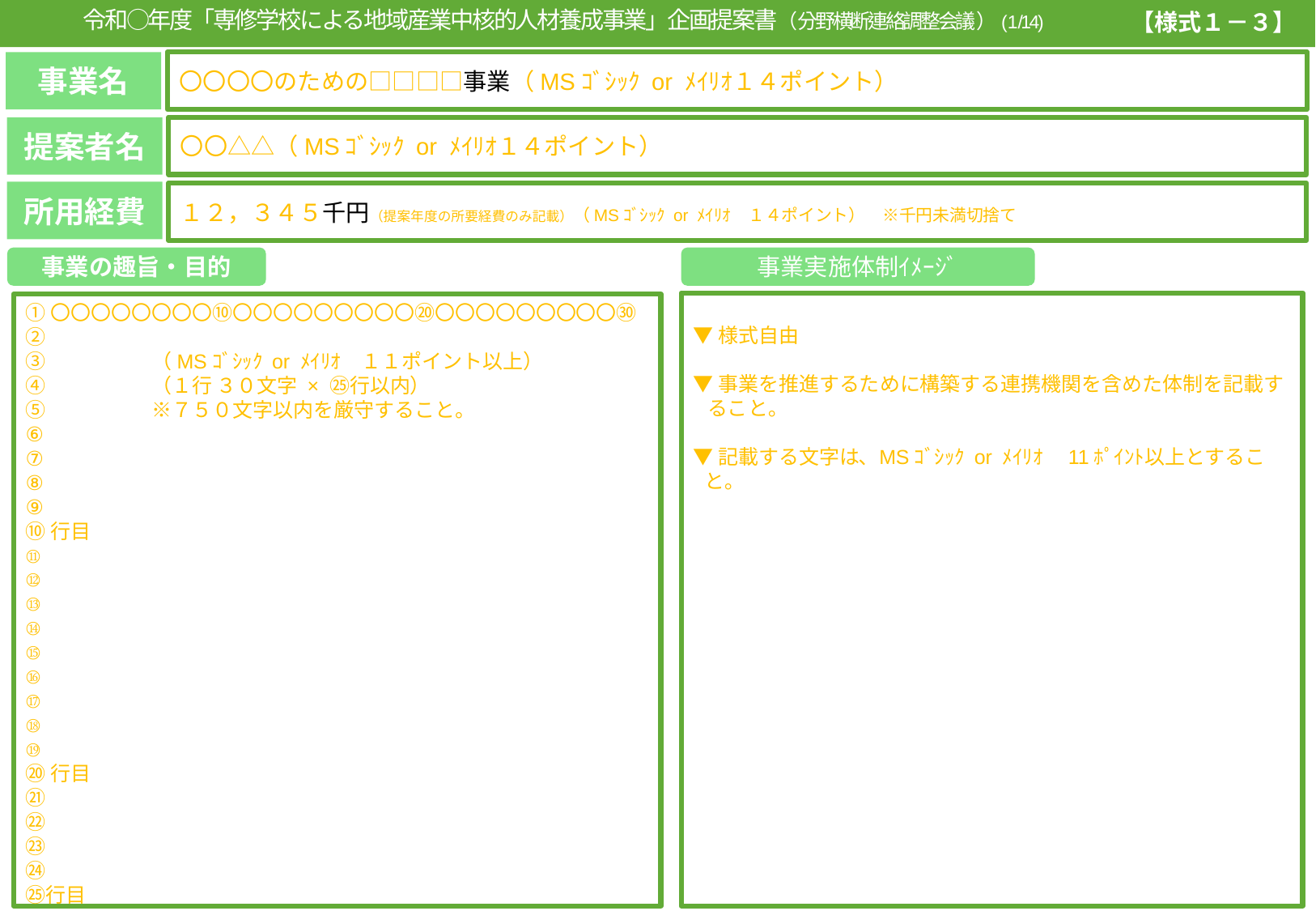

※「当該ページ／全体ページ数」を記載すること（以下同じ）
　（当該ページ数は自動的に入力されます。
　全体ページは置換機能で変換すれば一括で変更できます）
令和○年度「専修学校による地域産業中核的人材養成事業」企画提案書（分野横断連絡調整会議）(1/14)
【様式１－３】
事業名
〇〇〇〇のための□□□□事業（MSｺﾞｼｯｸ or ﾒｲﾘｵ１４ポイント）
提案者名
〇〇△△（MSｺﾞｼｯｸ or ﾒｲﾘｵ１４ポイント）
所用経費
１２，３４５千円（提案年度の所要経費のみ記載）（MSｺﾞｼｯｸ or ﾒｲﾘｵ　１４ポイント）　※千円未満切捨て
事業の趣旨・目的
事業実施体制ｲﾒｰｼﾞ

▼様式自由

▼事業を推進するために構築する連携機関を含めた体制を記載すること｡

▼記載する文字は､ MSｺﾞｼｯｸ or ﾒｲﾘｵ　11ﾎﾟｲﾝﾄ以上とすること｡

①〇〇〇〇〇〇〇〇⑩〇〇〇〇〇〇〇〇〇⑳〇〇〇〇〇〇〇〇〇㉚
②
③　　　　　（MSｺﾞｼｯｸ or ﾒｲﾘｵ　１１ポイント以上）
④　　　　　（１行 ３０文字 × ㉕行以内）
⑤　　　　　※７５０文字以内を厳守すること。
⑥
⑦
⑧
⑨
⑩行目
⑪
⑫
⑬
⑭
⑮
⑯
⑰
⑱
⑲
⑳行目
㉑
㉒
㉓
㉔
㉕行目